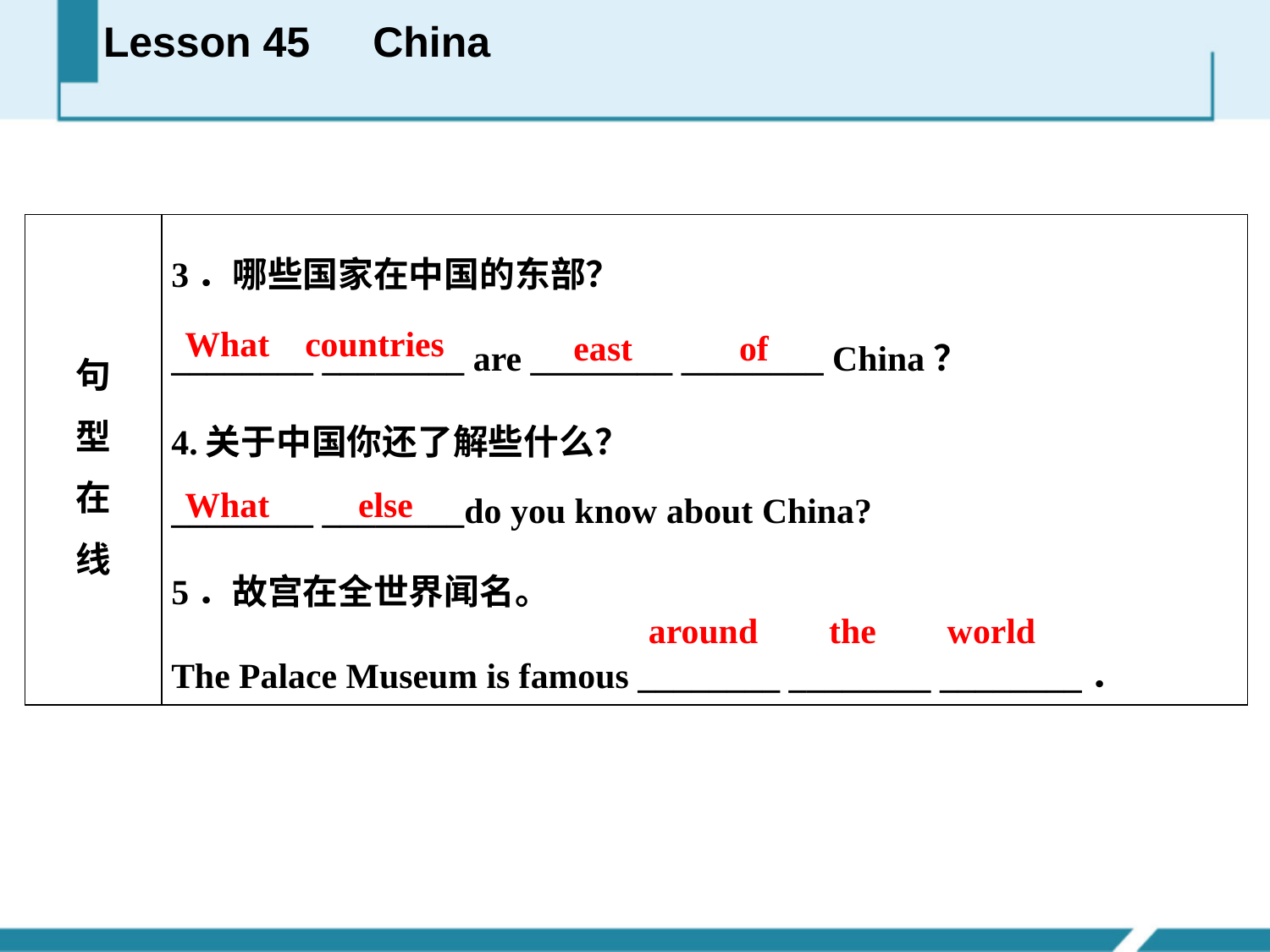

Lesson 45　China
| 句 型 在 线 | 3．哪些国家在中国的东部？ \_\_\_\_\_\_\_\_ \_\_\_\_\_\_\_\_ are \_\_\_\_\_\_\_\_ \_\_\_\_\_\_\_\_ China？ 4.关于中国你还了解些什么？ \_\_\_\_\_\_\_\_ \_\_\_\_\_\_\_\_do you know about China? 5．故宫在全世界闻名。 The Palace Museum is famous \_\_\_\_\_\_\_\_ \_\_\_\_\_\_\_\_ \_\_\_\_\_\_\_\_． |
| --- | --- |
What    countries
east            of

What          else
around        the        world